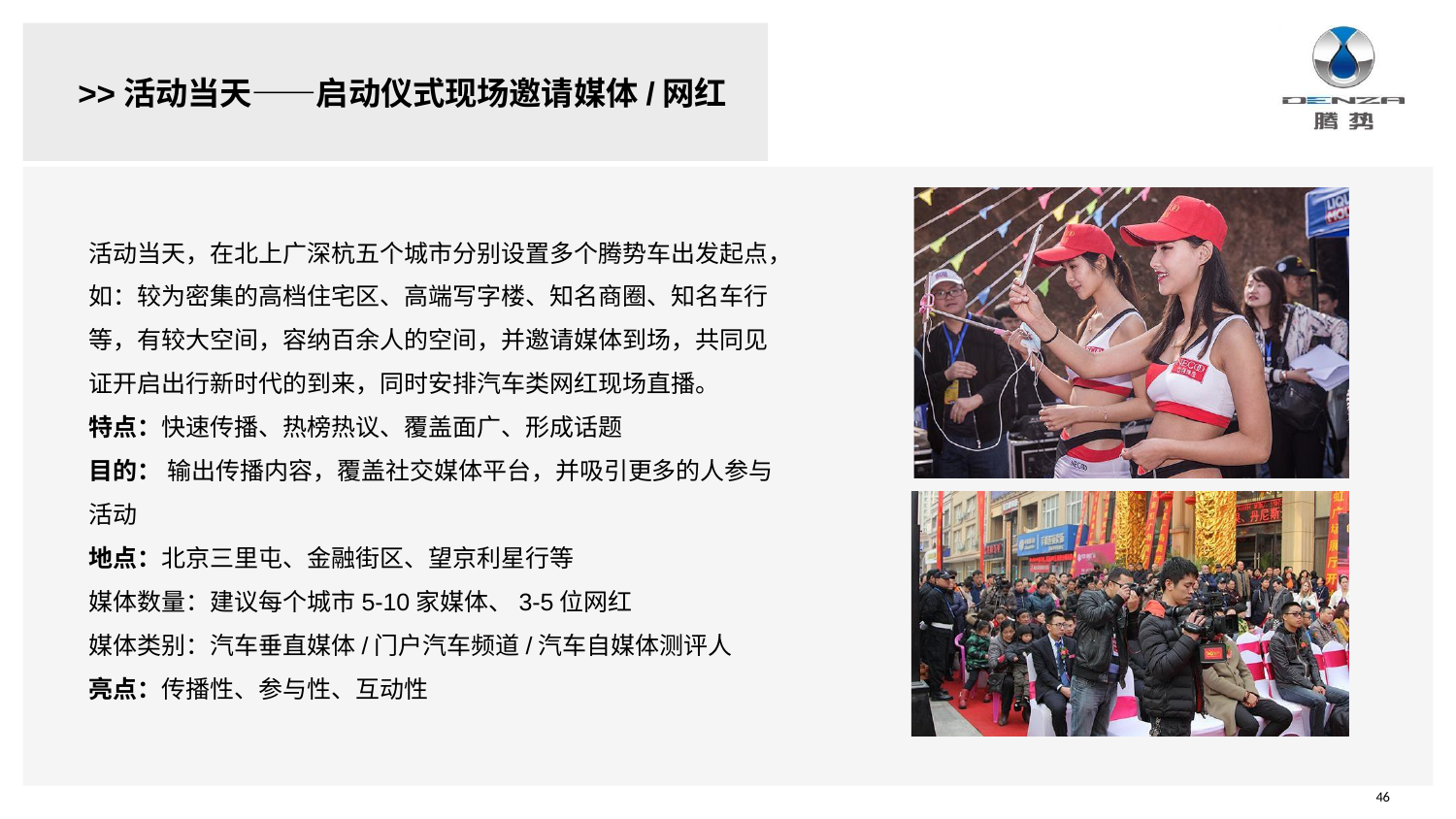

# >>活动当天——启动仪式现场邀请媒体/网红

活动当天，在北上广深杭五个城市分别设置多个腾势车出发起点， 如：较为密集的高档住宅区、高端写字楼、知名商圈、知名车行 等，有较大空间，容纳百余人的空间，并邀请媒体到场，共同见 证开启出行新时代的到来，同时安排汽车类网红现场直播。
特点：快速传播、热榜热议、覆盖面广、形成话题
目的： 输出传播内容，覆盖社交媒体平台，并吸引更多的人参与
活动
地点：北京三里屯、金融街区、望京利星行等
媒体数量：建议每个城市5-10家媒体、3-5位网红
媒体类别：汽车垂直媒体/门户汽车频道/汽车自媒体测评人
亮点：传播性、参与性、互动性

46